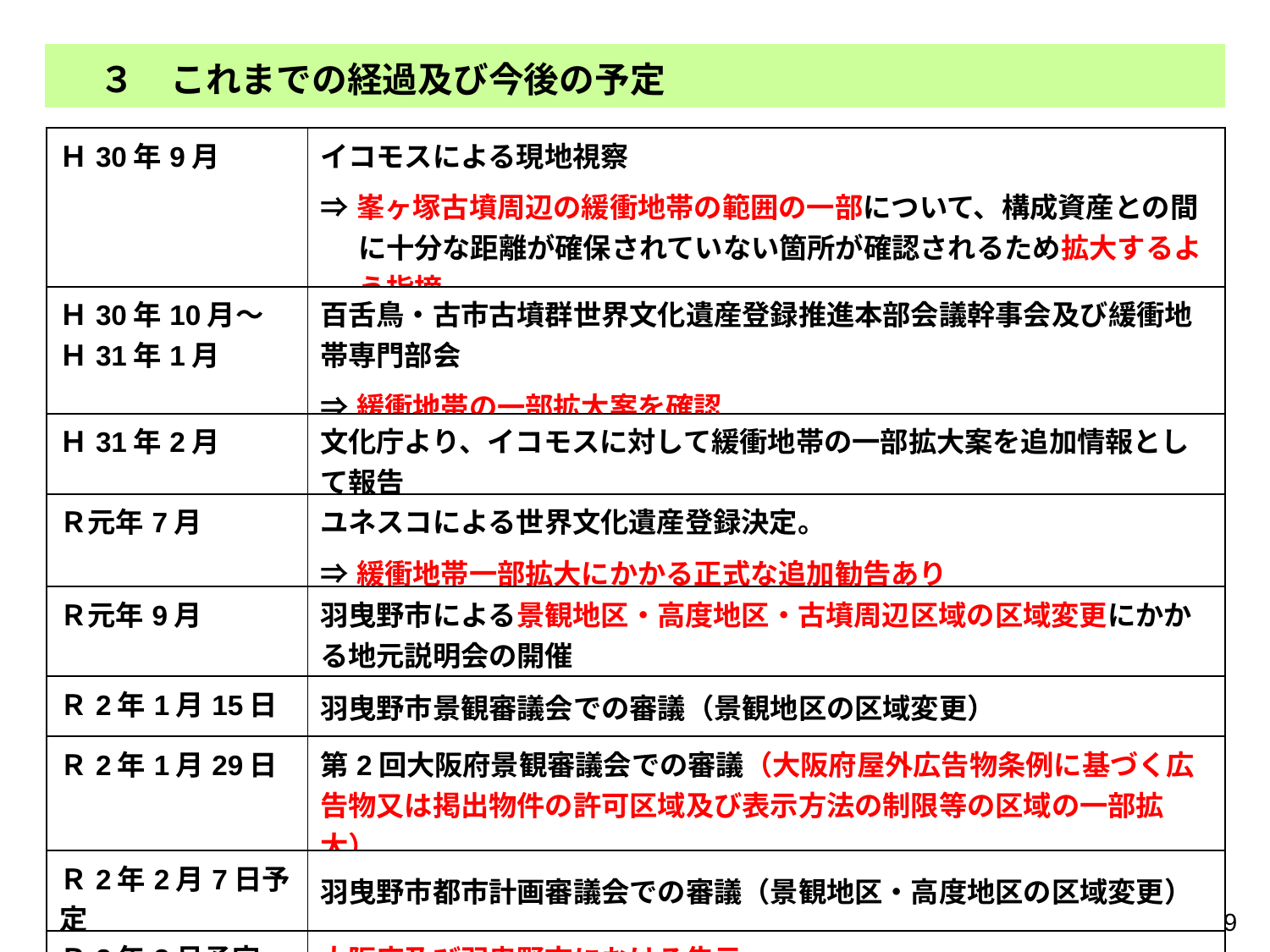

３　これまでの経過及び今後の予定
| Ｈ30年9月 | イコモスによる現地視察 ⇒峯ヶ塚古墳周辺の緩衝地帯の範囲の一部について、構成資産との間に十分な距離が確保されていない箇所が確認されるため拡大するよう指摘 |
| --- | --- |
| Ｈ30年10月～ Ｈ31年1月 | 百舌鳥・古市古墳群世界文化遺産登録推進本部会議幹事会及び緩衝地帯専門部会 ⇒緩衝地帯の一部拡大案を確認 |
| Ｈ31年2月 | 文化庁より、イコモスに対して緩衝地帯の一部拡大案を追加情報として報告 |
| Ｒ元年7月 | ユネスコによる世界文化遺産登録決定。 ⇒緩衝地帯一部拡大にかかる正式な追加勧告あり |
| Ｒ元年9月 | 羽曳野市による景観地区・高度地区・古墳周辺区域の区域変更にかかる地元説明会の開催 |
| Ｒ2年1月15日 | 羽曳野市景観審議会での審議（景観地区の区域変更） |
| Ｒ2年1月29日 | 第2回大阪府景観審議会での審議（大阪府屋外広告物条例に基づく広告物又は掲出物件の許可区域及び表示方法の制限等の区域の一部拡大） |
| Ｒ2年2月7日予定 | 羽曳野市都市計画審議会での審議（景観地区・高度地区の区域変更） |
| Ｒ2年3月予定 | 大阪府及び羽曳野市における告示 |
9